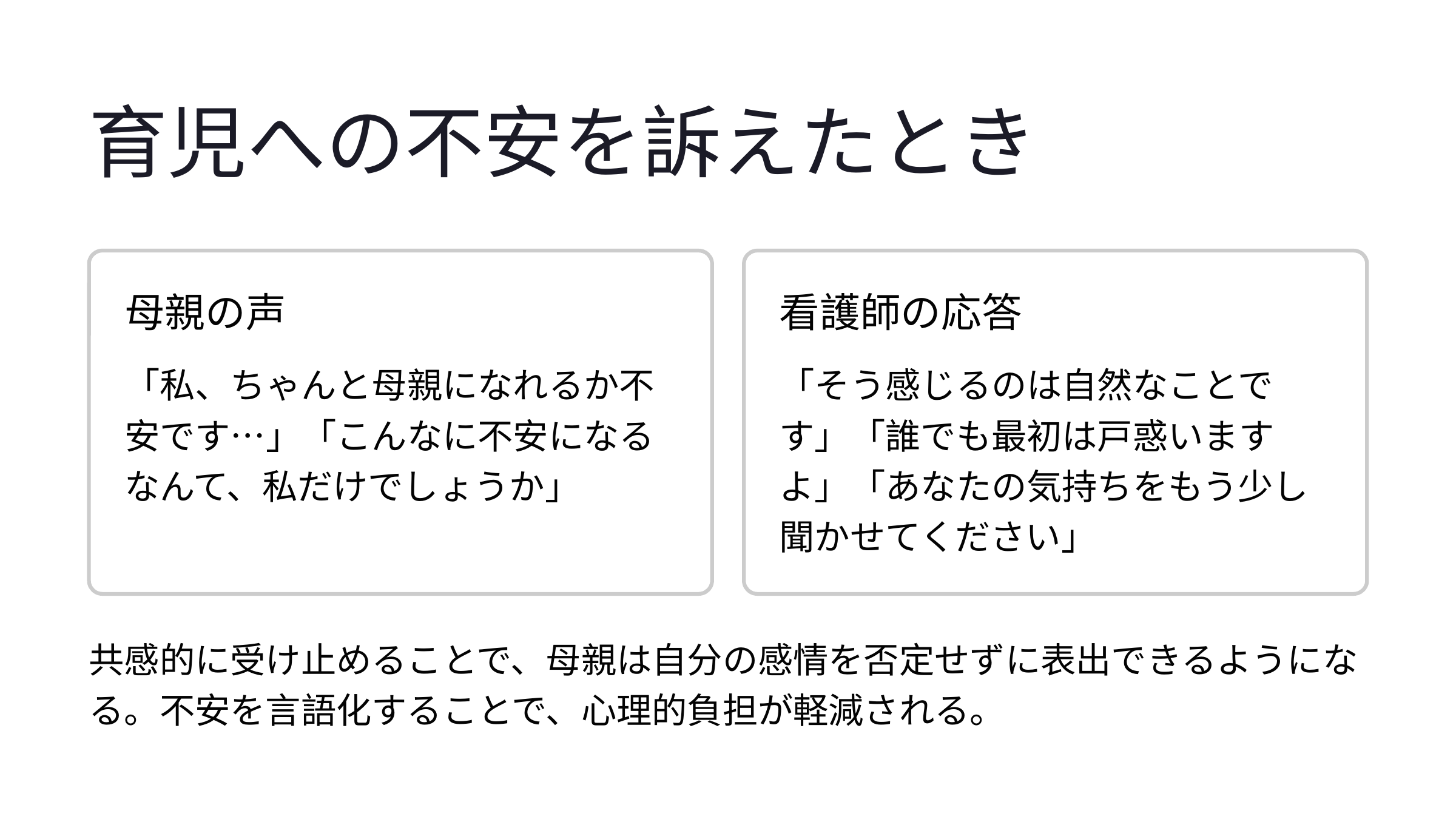

育児への不安を訴えたとき

母親の声
看護師の応答
「私、ちゃんと母親になれるか不安です…」「こんなに不安になるなんて、私だけでしょうか」
「そう感じるのは自然なことです」「誰でも最初は戸惑いますよ」「あなたの気持ちをもう少し聞かせてください」
共感的に受け止めることで、母親は自分の感情を否定せずに表出できるようになる。不安を言語化することで、心理的負担が軽減される。